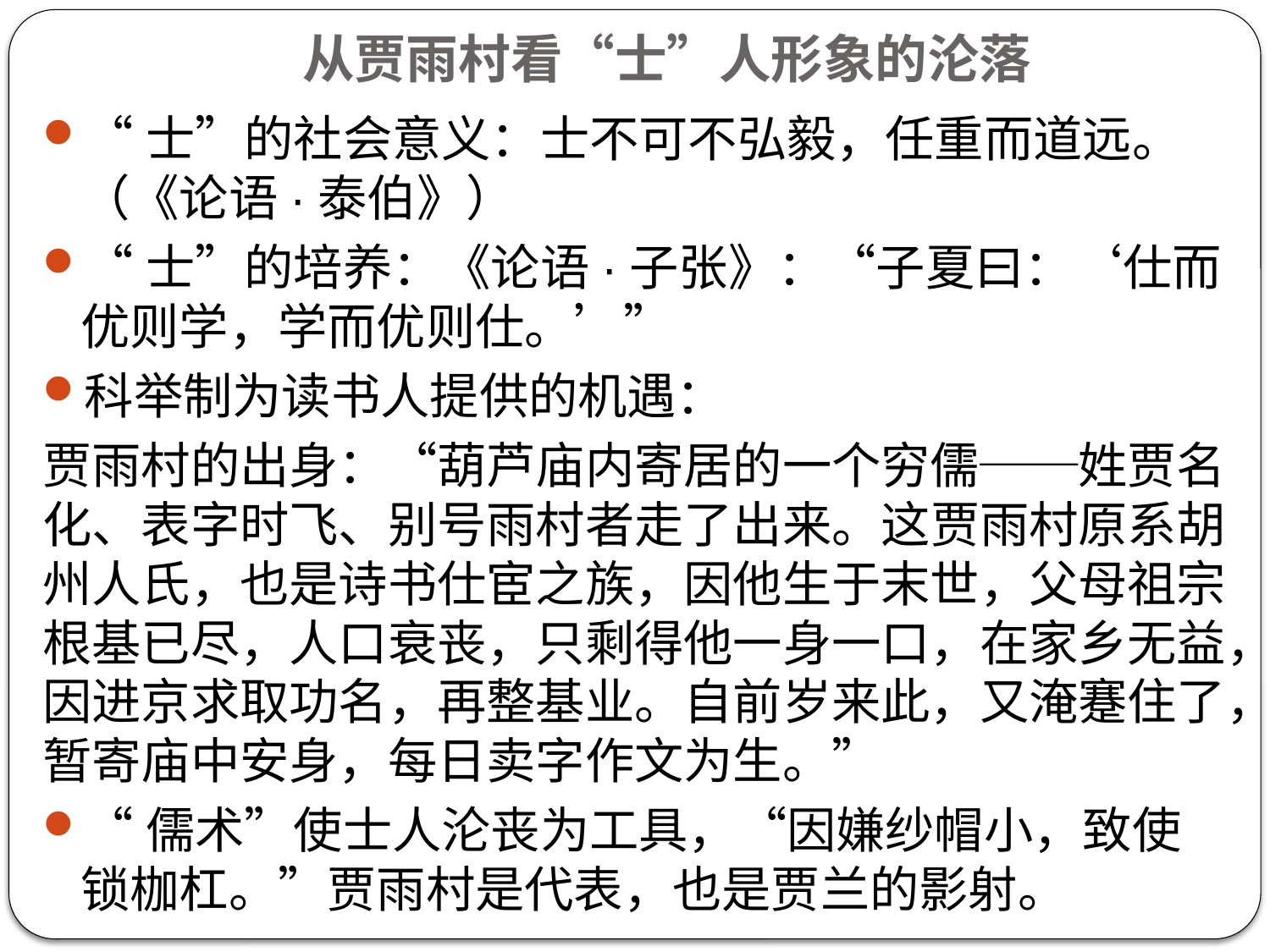

# 从贾雨村看“士”人形象的沦落
“士”的社会意义：士不可不弘毅，任重而道远。（《论语·泰伯》）
“士”的培养：《论语·子张》：“子夏曰：‘仕而优则学，学而优则仕。’”
科举制为读书人提供的机遇：
贾雨村的出身：“葫芦庙内寄居的一个穷儒──姓贾名化、表字时飞、别号雨村者走了出来。这贾雨村原系胡州人氏，也是诗书仕宦之族，因他生于末世，父母祖宗根基已尽，人口衰丧，只剩得他一身一口，在家乡无益，因进京求取功名，再整基业。自前岁来此，又淹蹇住了，暂寄庙中安身，每日卖字作文为生。”
“儒术”使士人沦丧为工具，“因嫌纱帽小，致使锁枷杠。”贾雨村是代表，也是贾兰的影射。